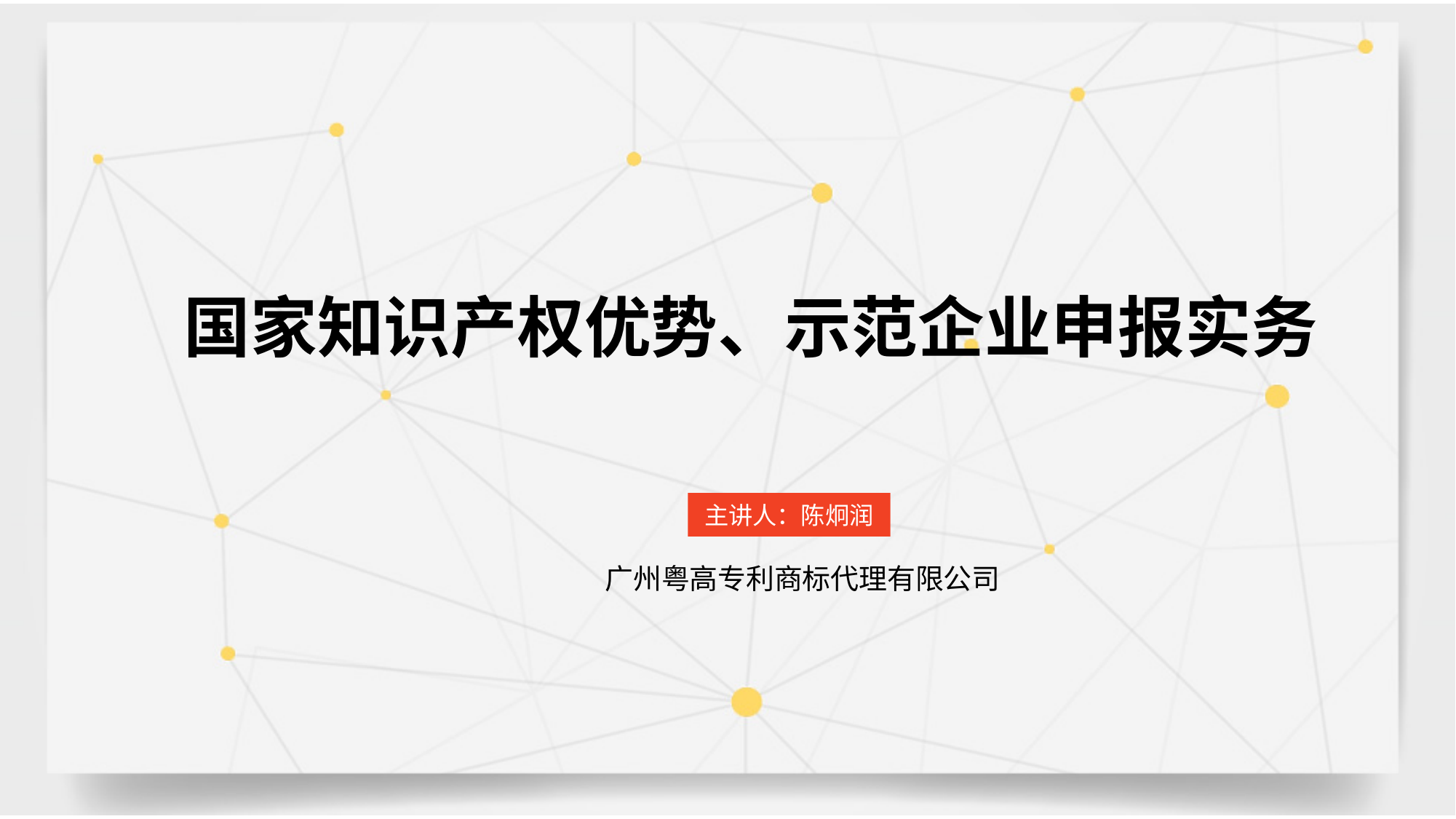

国家知识产权优势、示范企业申报实务
主讲人：陈炯润
广州粤高专利商标代理有限公司